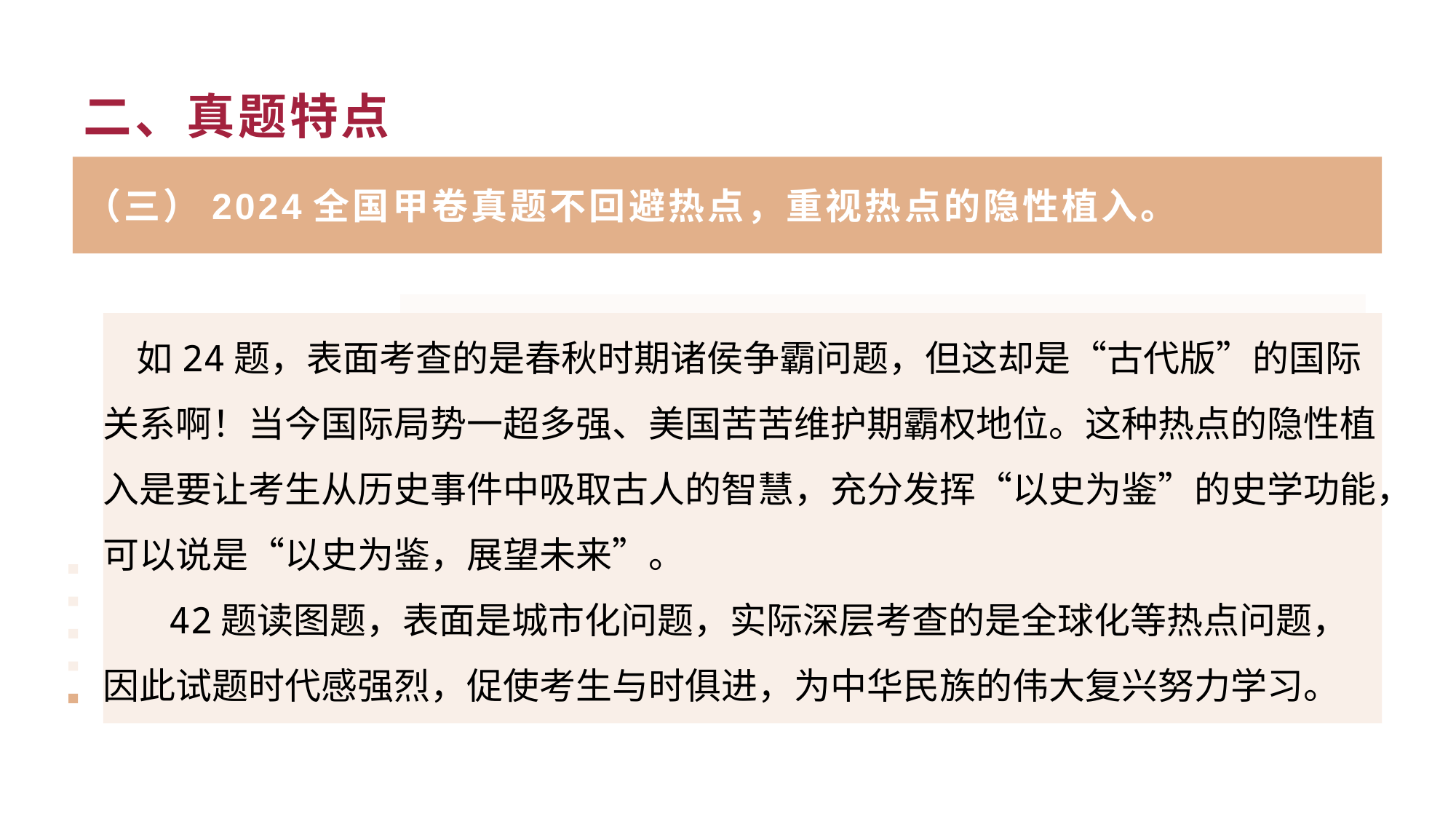

# 二、真题特点
（三）2024全国甲卷真题不回避热点，重视热点的隐性植入。

   如24题，表面考查的是春秋时期诸侯争霸问题，但这却是“古代版”的国际关系啊！当今国际局势一超多强、美国苦苦维护期霸权地位。这种热点的隐性植入是要让考生从历史事件中吸取古人的智慧，充分发挥“以史为鉴”的史学功能，可以说是“以史为鉴，展望未来”。
   42题读图题，表面是城市化问题，实际深层考查的是全球化等热点问题，因此试题时代感强烈，促使考生与时俱进，为中华民族的伟大复兴努力学习。